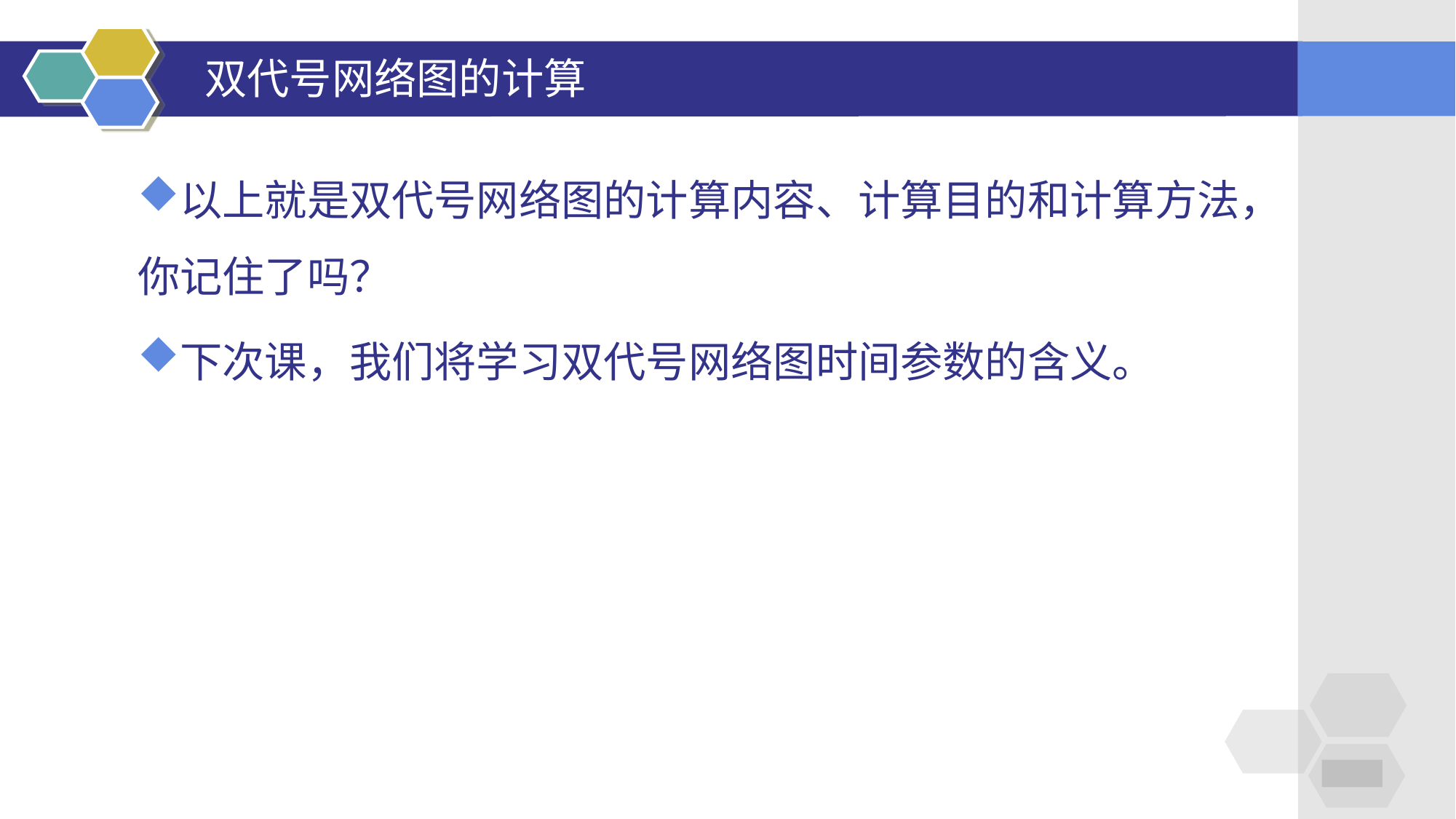

# 双代号网络图的计算
以上就是双代号网络图的计算内容、计算目的和计算方法，你记住了吗？
下次课，我们将学习双代号网络图时间参数的含义。

7